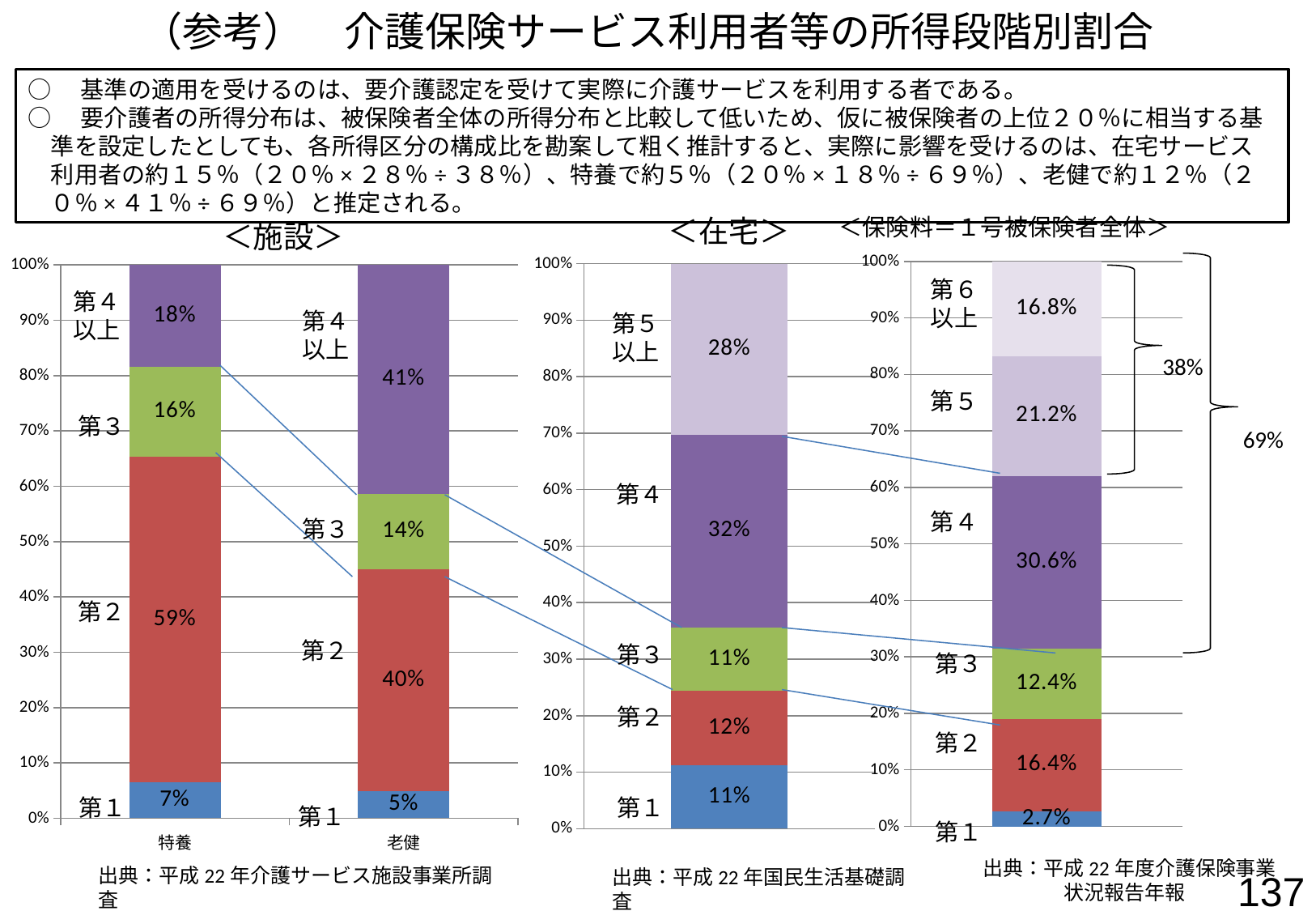

（参考）　介護保険サービス利用者等の所得段階別割合
○　基準の適用を受けるのは、要介護認定を受けて実際に介護サービスを利用する者である。
○　要介護者の所得分布は、被保険者全体の所得分布と比較して低いため、仮に被保険者の上位２０％に相当する基準を設定したとしても、各所得区分の構成比を勘案して粗く推計すると、実際に影響を受けるのは、在宅サービス利用者の約１５％（２０％×２８％÷３８％）、特養で約５％（２０％×１８％÷６９％）、老健で約１２％（２０％×４１％÷６９％）と推定される。
＜在宅＞
＜保険料＝１号被保険者全体＞
＜施設＞

### Chart

| Category | 第1段階 | 第２段階 | 第3段階 | 第4段階 | 第5段階 | 第6段階以上 |
|---|---|---|---|---|---|---|

### Chart

| Category | 第１段階 | 第２段階 | 第３段階 | 第４段階 | 第５段階以上 |
|---|---|---|---|---|---|

第６
以上
第４
以上
第４
以上
第５
以上
38%
第５
第３
69%
第４
第４
第３
第２
第２
第３
第３
第２
第２
第１
第１
第１
第１

### Chart

| Category | 1段階 | 2段階 | 3段階 | 4段階以上 |
|---|---|---|---|---|
| 特養 | 0.06563166935609879 | 0.5872885326115304 | 0.16240955702462267 | 0.18467024100775598 |
| 老健 | 0.04859828128029712 | 0.40163091793095645 | 0.13520009658195287 | 0.41457070420680925 |
出典：平成22年度介護保険事業
　　　　状況報告年報
出典：平成22年介護サービス施設事業所調査
出典：平成22年国民生活基礎調査
137